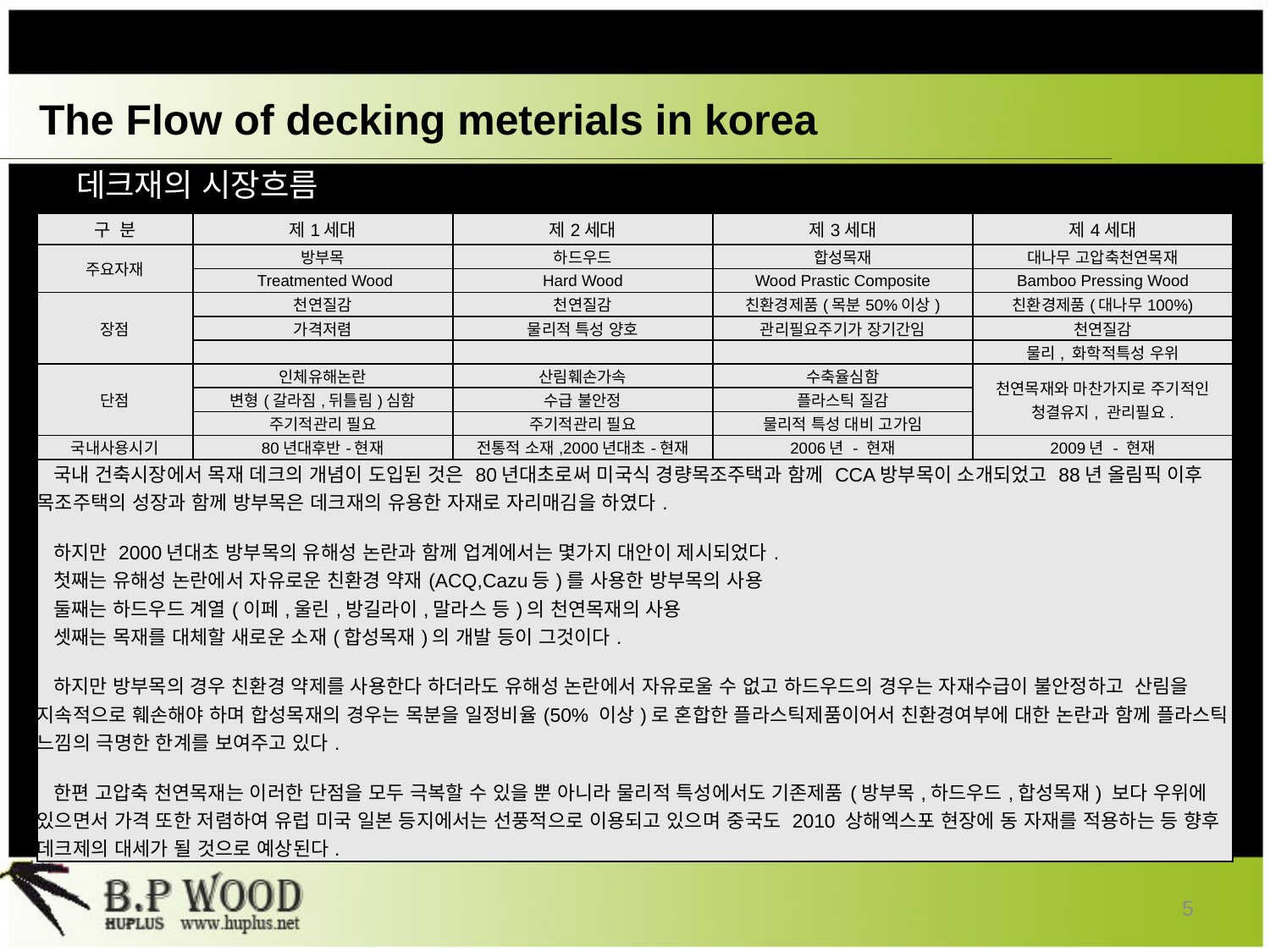

# The Flow of decking meterials in korea
데크재의 시장흐름

| 구 분 | 제1세대 | 제2세대 | 제3세대 | 제4세대 |
| --- | --- | --- | --- | --- |
| 주요자재 | 방부목 | 하드우드 | 합성목재 | 대나무 고압축천연목재 |
|  | Treatmented Wood | Hard Wood | Wood Prastic Composite | Bamboo Pressing Wood |
| 장점 | 천연질감 | 천연질감 | 친환경제품(목분50%이상) | 친환경제품(대나무100%) |
|  | 가격저렴 | 물리적 특성 양호 | 관리필요주기가 장기간임 | 천연질감 |
|  |  |  |  | 물리, 화학적특성 우위 |
| 단점 | 인체유해논란 | 산림훼손가속 | 수축율심함 | 천연목재와 마찬가지로 주기적인 청결유지, 관리필요. |
|  | 변형(갈라짐,뒤틀림)심함 | 수급 불안정 | 플라스틱 질감 |  |
|  | 주기적관리 필요 | 주기적관리 필요 | 물리적 특성 대비 고가임 |  |
| 국내사용시기 | 80년대후반-현재 | 전통적 소재,2000년대초-현재 | 2006년 - 현재 | 2009년 - 현재 |
| 국내 건축시장에서 목재 데크의 개념이 도입된 것은 80년대초로써 미국식 경량목조주택과 함께 CCA방부목이 소개되었고 88년 올림픽 이후 목조주택의 성장과 함께 방부목은 데크재의 유용한 자재로 자리매김을 하였다. 하지만 2000년대초 방부목의 유해성 논란과 함께 업계에서는 몇가지 대안이 제시되었다. 첫째는 유해성 논란에서 자유로운 친환경 약재(ACQ,Cazu등)를 사용한 방부목의 사용 둘째는 하드우드 계열(이페,울린,방길라이,말라스 등)의 천연목재의 사용 셋째는 목재를 대체할 새로운 소재(합성목재)의 개발 등이 그것이다. 하지만 방부목의 경우 친환경 약제를 사용한다 하더라도 유해성 논란에서 자유로울 수 없고 하드우드의 경우는 자재수급이 불안정하고 산림을 지속적으로 훼손해야 하며 합성목재의 경우는 목분을 일정비율(50% 이상)로 혼합한 플라스틱제품이어서 친환경여부에 대한 논란과 함께 플라스틱 느낌의 극명한 한계를 보여주고 있다. 한편 고압축 천연목재는 이러한 단점을 모두 극복할 수 있을 뿐 아니라 물리적 특성에서도 기존제품(방부목,하드우드,합성목재) 보다 우위에 있으면서 가격 또한 저렴하여 유럽 미국 일본 등지에서는 선풍적으로 이용되고 있으며 중국도 2010 상해엑스포 현장에 동 자재를 적용하는 등 향후 데크제의 대세가 될 것으로 예상된다. |  |  |  |  |
5